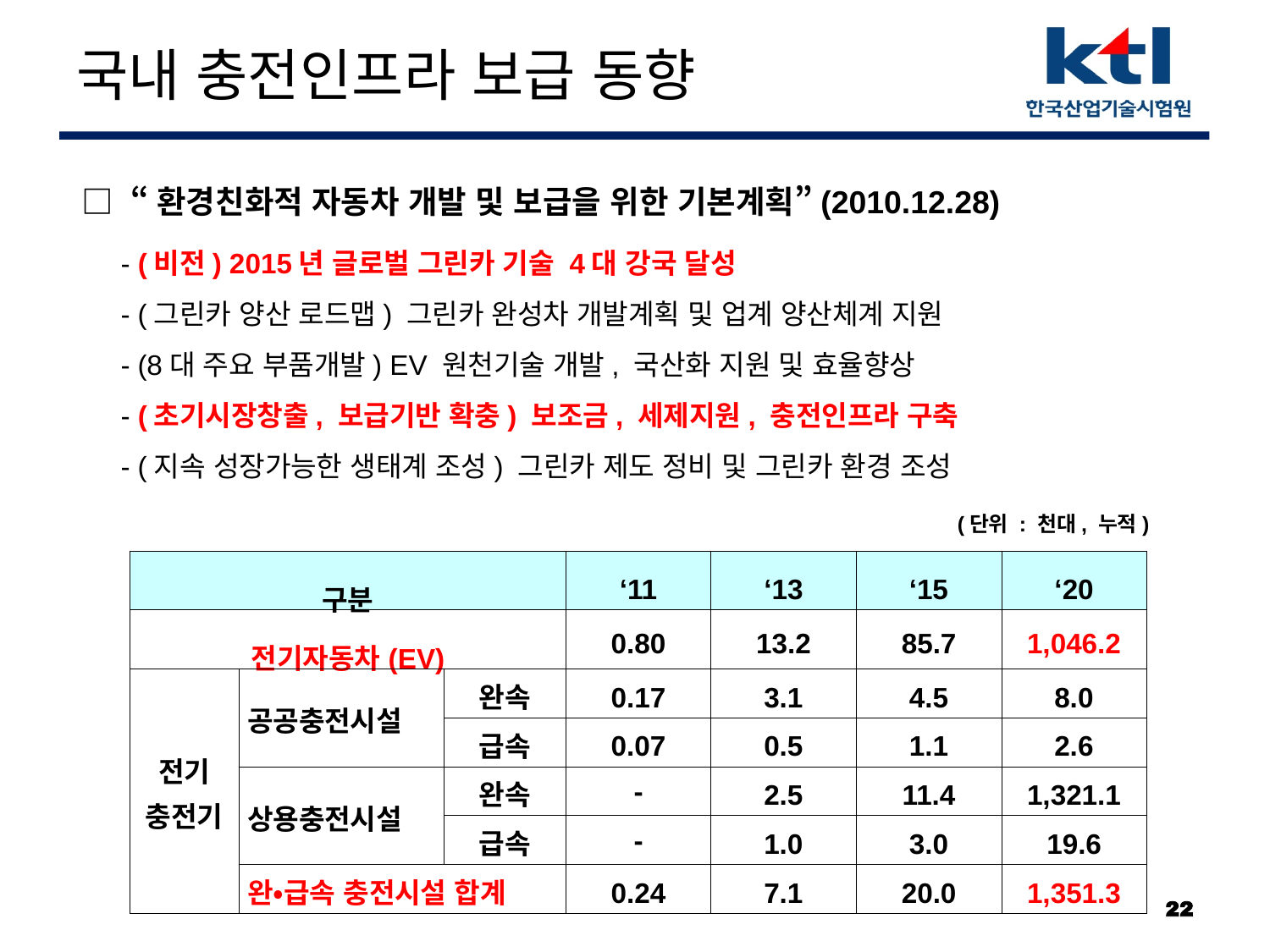

# 국내 충전인프라 보급 동향
□  “환경친화적 자동차 개발 및 보급을 위한 기본계획”(2010.12.28)

     - (비전) 2015년 글로벌 그린카 기술 4대 강국 달성
     - (그린카 양산 로드맵) 그린카 완성차 개발계획 및 업계 양산체계 지원
     - (8대 주요 부품개발) EV 원천기술 개발, 국산화 지원 및 효율향상
     - (초기시장창출, 보급기반 확충) 보조금, 세제지원, 충전인프라 구축
     - (지속 성장가능한 생태계 조성) 그린카 제도 정비 및 그린카 환경 조성
(단위 : 천대, 누적)
| 구분 |  |  | ‘11 | ‘13 | ‘15 | ‘20 |
| --- | --- | --- | --- | --- | --- | --- |
| 전기자동차(EV) |  |  | 0.80 | 13.2 | 85.7 | 1,046.2 |
| 전기 충전기 | 공공충전시설 | 완속 | 0.17 | 3.1 | 4.5 | 8.0 |
|  |  | 급속 | 0.07 | 0.5 | 1.1 | 2.6 |
|  | 상용충전시설 | 완속 | - | 2.5 | 11.4 | 1,321.1 |
|  |  | 급속 | - | 1.0 | 3.0 | 19.6 |
|  | 완‧급속 충전시설 합계 |  | 0.24 | 7.1 | 20.0 | 1,351.3 |
22